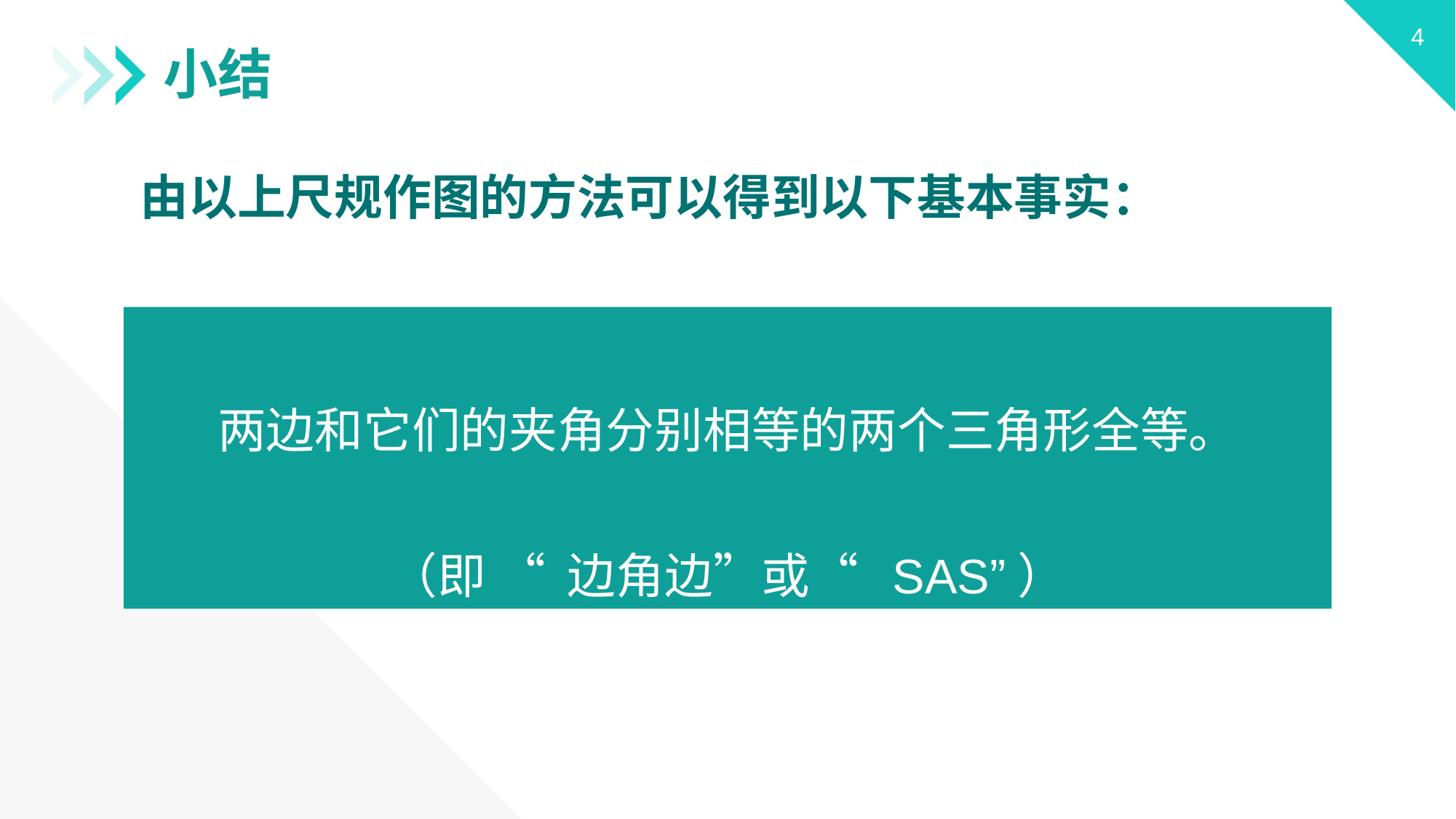

小结
由以上尺规作图的方法可以得到以下基本事实：
两边和它们的夹角分别相等的两个三角形全等。
（即 “  边角边”或“  SAS”）